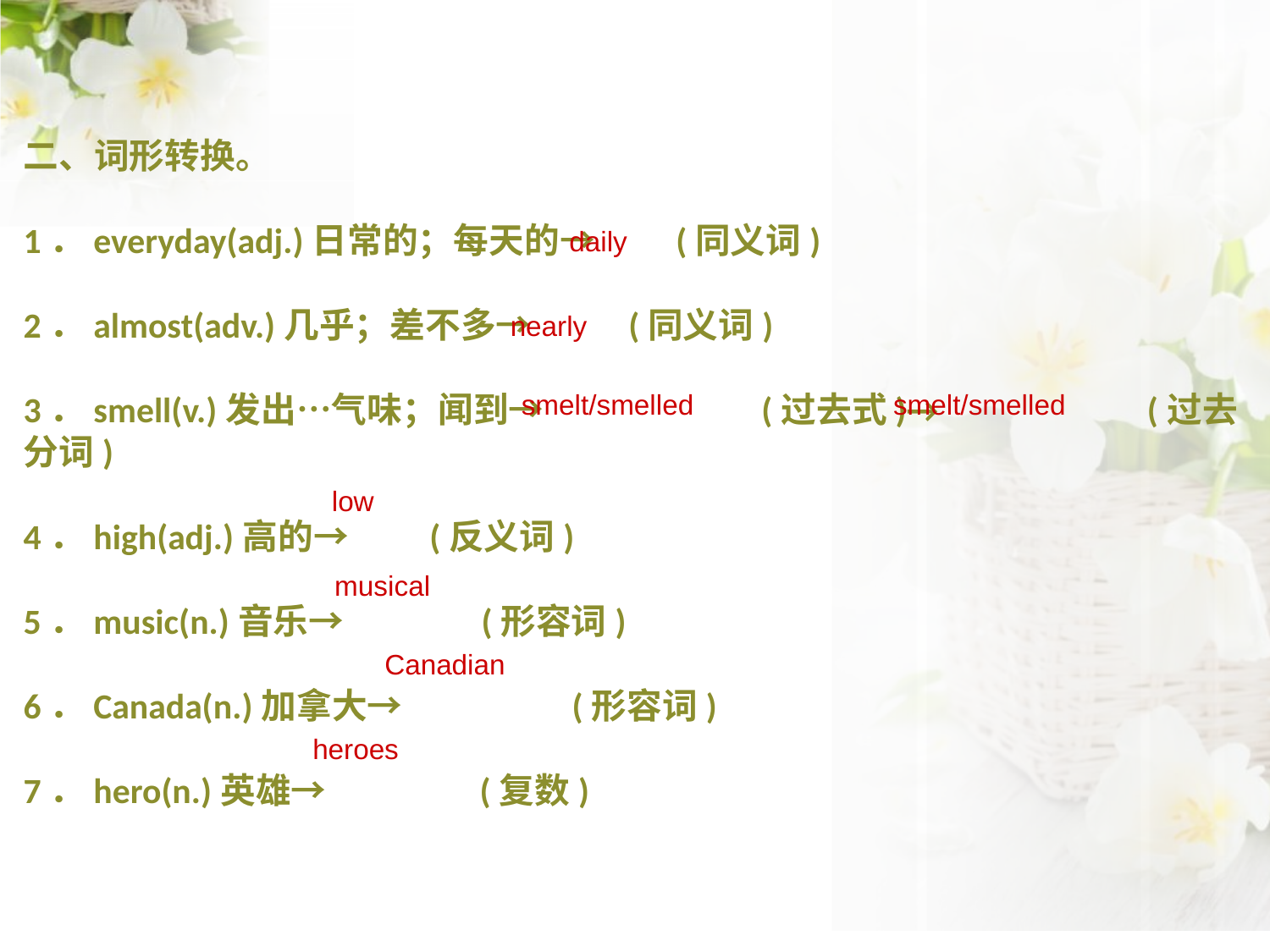

二、词形转换。

1．everyday(adj.)日常的；每天的→         (同义词)

2．almost(adv.)几乎；差不多→           (同义词)

3．smell(v.)发出…气味；闻到→                          (过去式)→                          (过去分词)

4．high(adj.)高的→         (反义词)

5．music(n.)音乐→                (形容词)

6．Canada(n.)加拿大→                    (形容词)

7．hero(n.)英雄→                  (复数)
daily
nearly
smelt/smelled
smelt/smelled
low
musical
Canadian
heroes